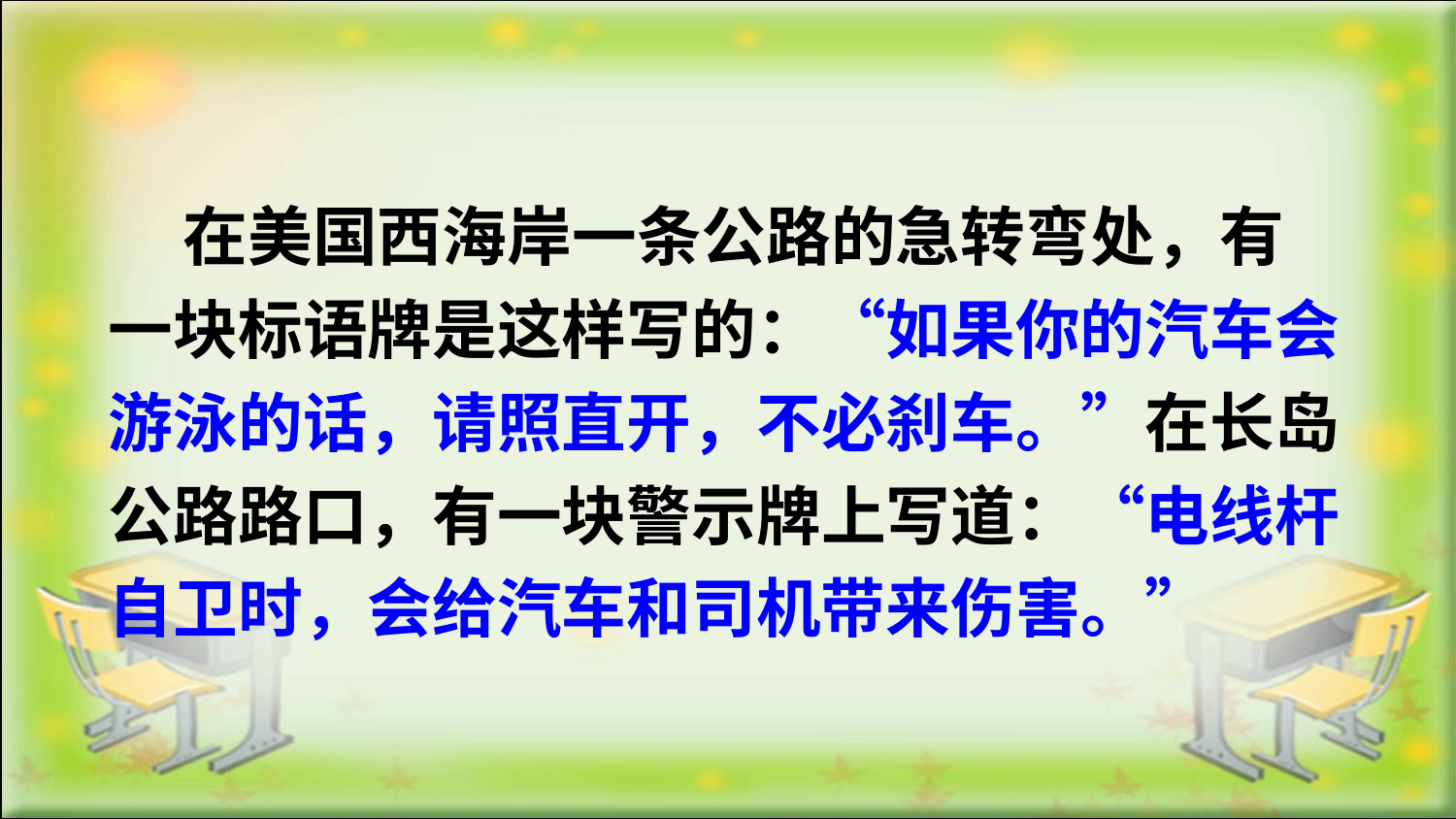

在美国西海岸一条公路的急转弯处，有一块标语牌是这样写的：“如果你的汽车会游泳的话，请照直开，不必刹车。”在长岛公路路口，有一块警示牌上写道：“电线杆自卫时，会给汽车和司机带来伤害。”